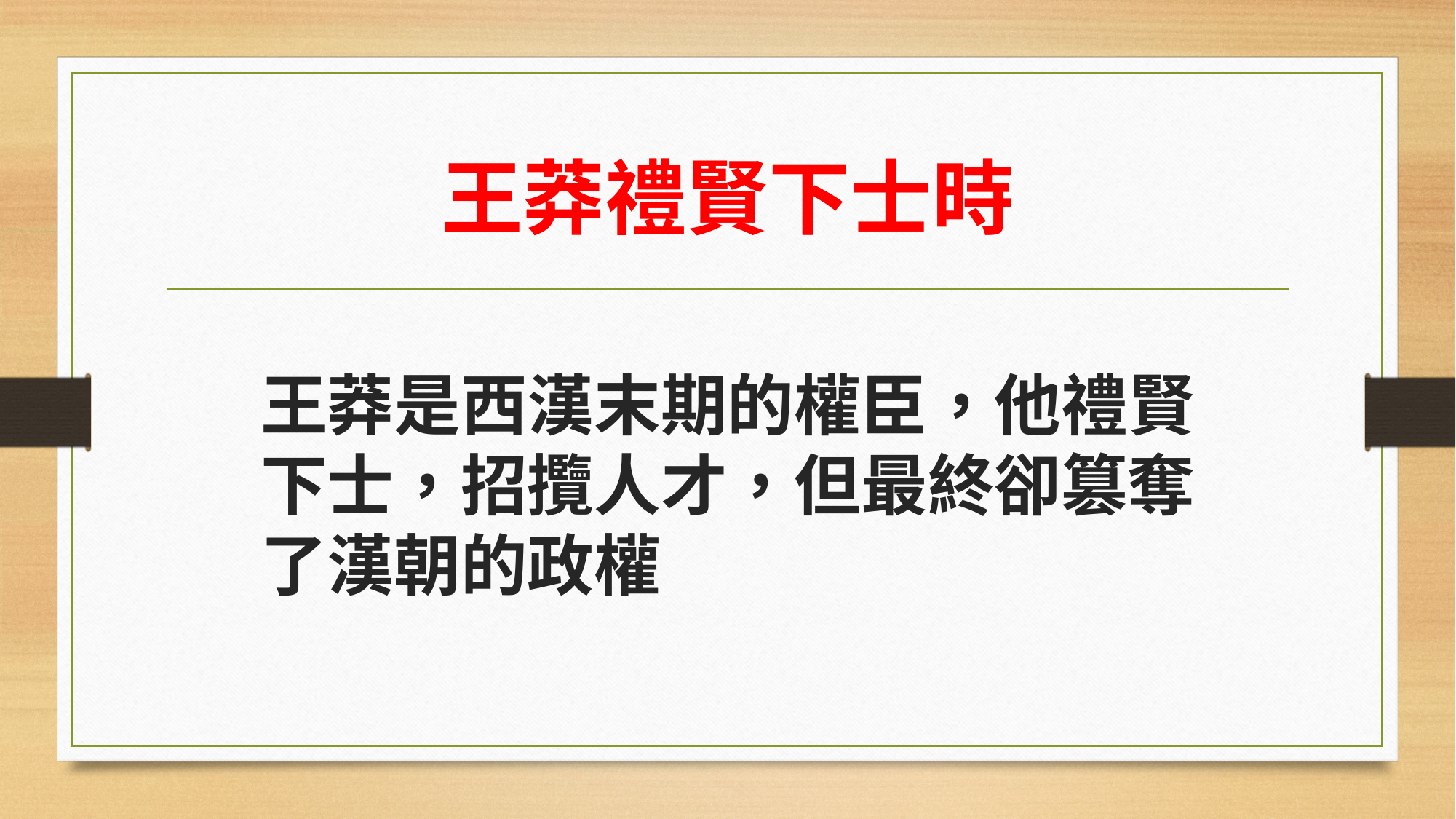

# 王莽禮賢下士時
王莽是西漢末期的權臣，他禮賢下士，招攬人才，但最終卻篡奪了漢朝的政權